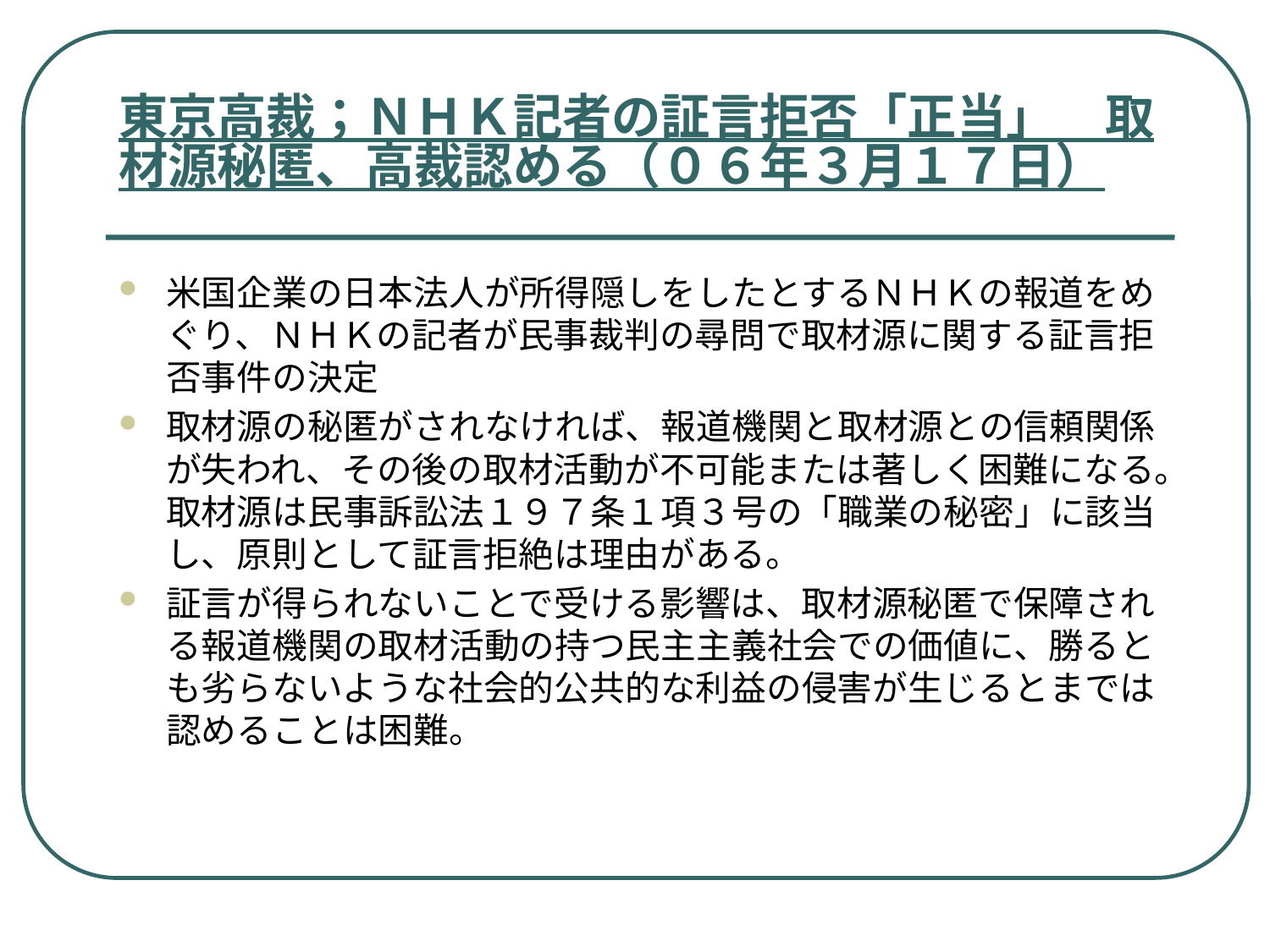

# 東京高裁；ＮＨＫ記者の証言拒否「正当」　取材源秘匿、高裁認める（０６年３月１７日）
米国企業の日本法人が所得隠しをしたとするＮＨＫの報道をめぐり、ＮＨＫの記者が民事裁判の尋問で取材源に関する証言拒否事件の決定
取材源の秘匿がされなければ、報道機関と取材源との信頼関係が失われ、その後の取材活動が不可能または著しく困難になる。取材源は民事訴訟法１９７条１項３号の「職業の秘密」に該当し、原則として証言拒絶は理由がある。
証言が得られないことで受ける影響は、取材源秘匿で保障される報道機関の取材活動の持つ民主主義社会での価値に、勝るとも劣らないような社会的公共的な利益の侵害が生じるとまでは認めることは困難。